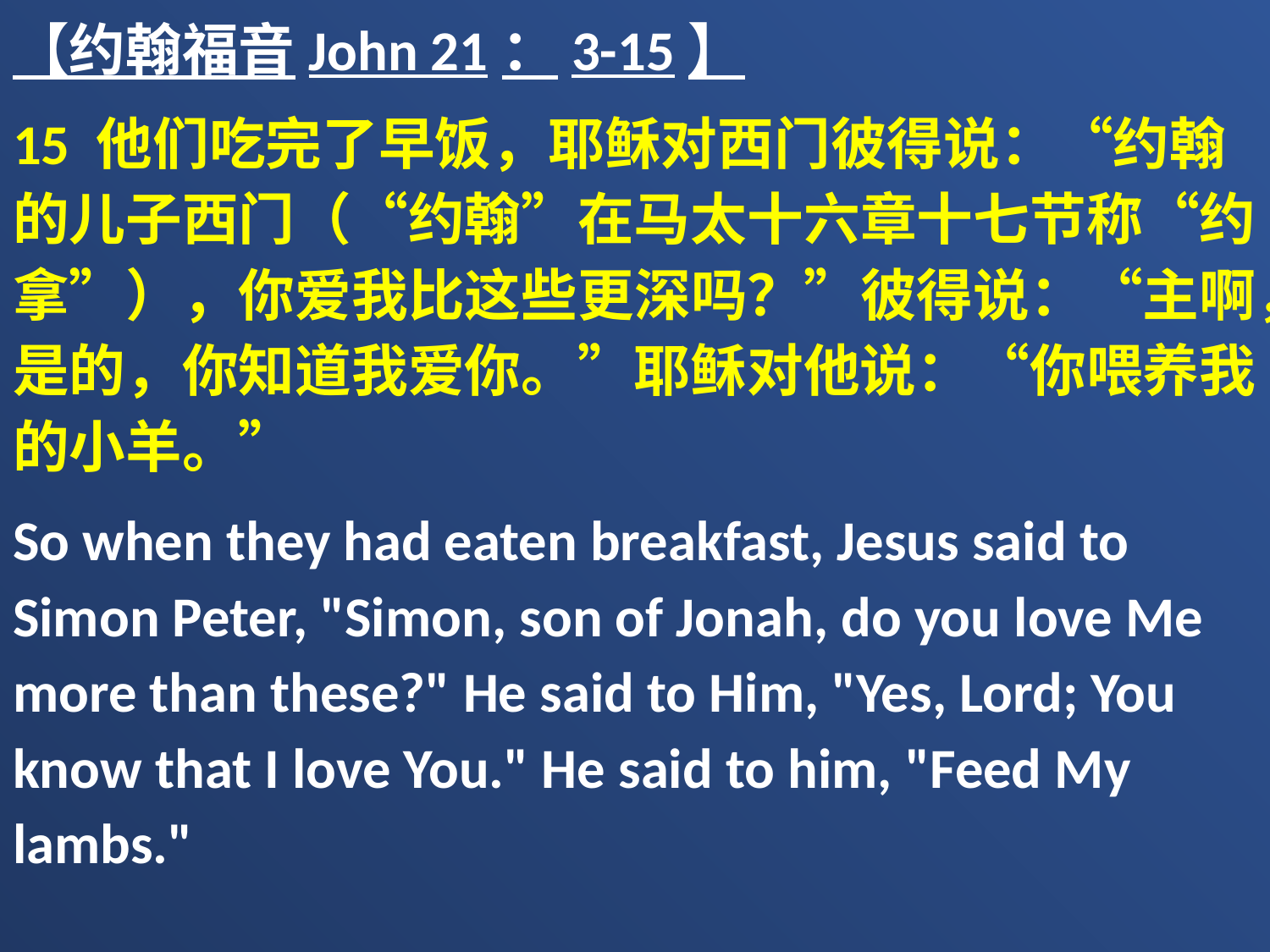

【约翰福音John 21：3-15】
15 他们吃完了早饭，耶稣对西门彼得说：“约翰的儿子西门（“约翰”在马太十六章十七节称“约拿”），你爱我比这些更深吗？”彼得说：“主啊，是的，你知道我爱你。”耶稣对他说：“你喂养我的小羊。”
So when they had eaten breakfast, Jesus said to Simon Peter, "Simon, son of Jonah, do you love Me more than these?" He said to Him, "Yes, Lord; You know that I love You." He said to him, "Feed My lambs."